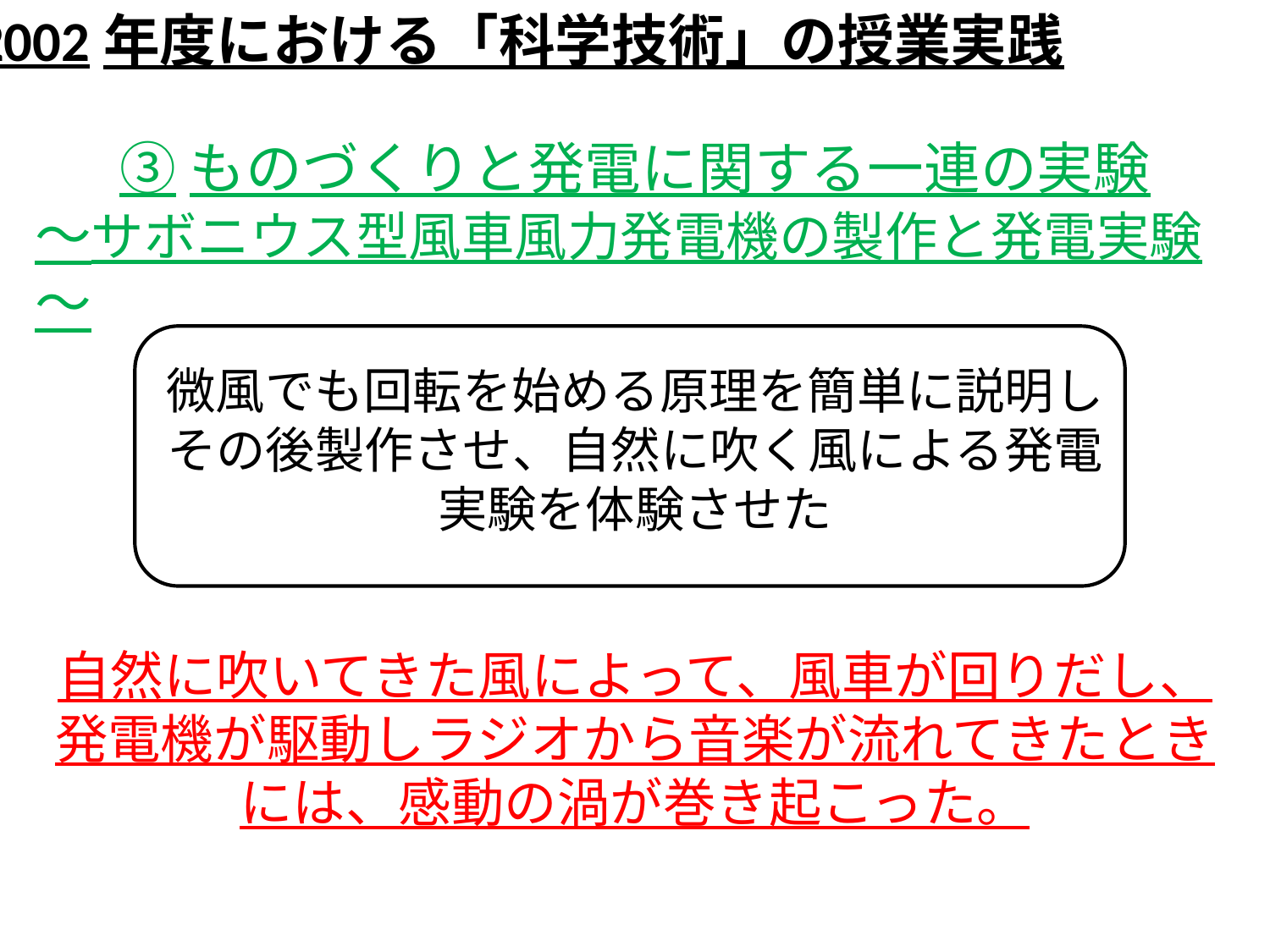

2002年度における「科学技術」の授業実践
③ものづくりと発電に関する一連の実験
～サボニウス型風車風力発電機の製作と発電実験～

微風でも回転を始める原理を簡単に説明し
その後製作させ、自然に吹く風による発電
実験を体験させた
自然に吹いてきた風によって、風車が回りだし、
発電機が駆動しラジオから音楽が流れてきたとき
には、感動の渦が巻き起こった。